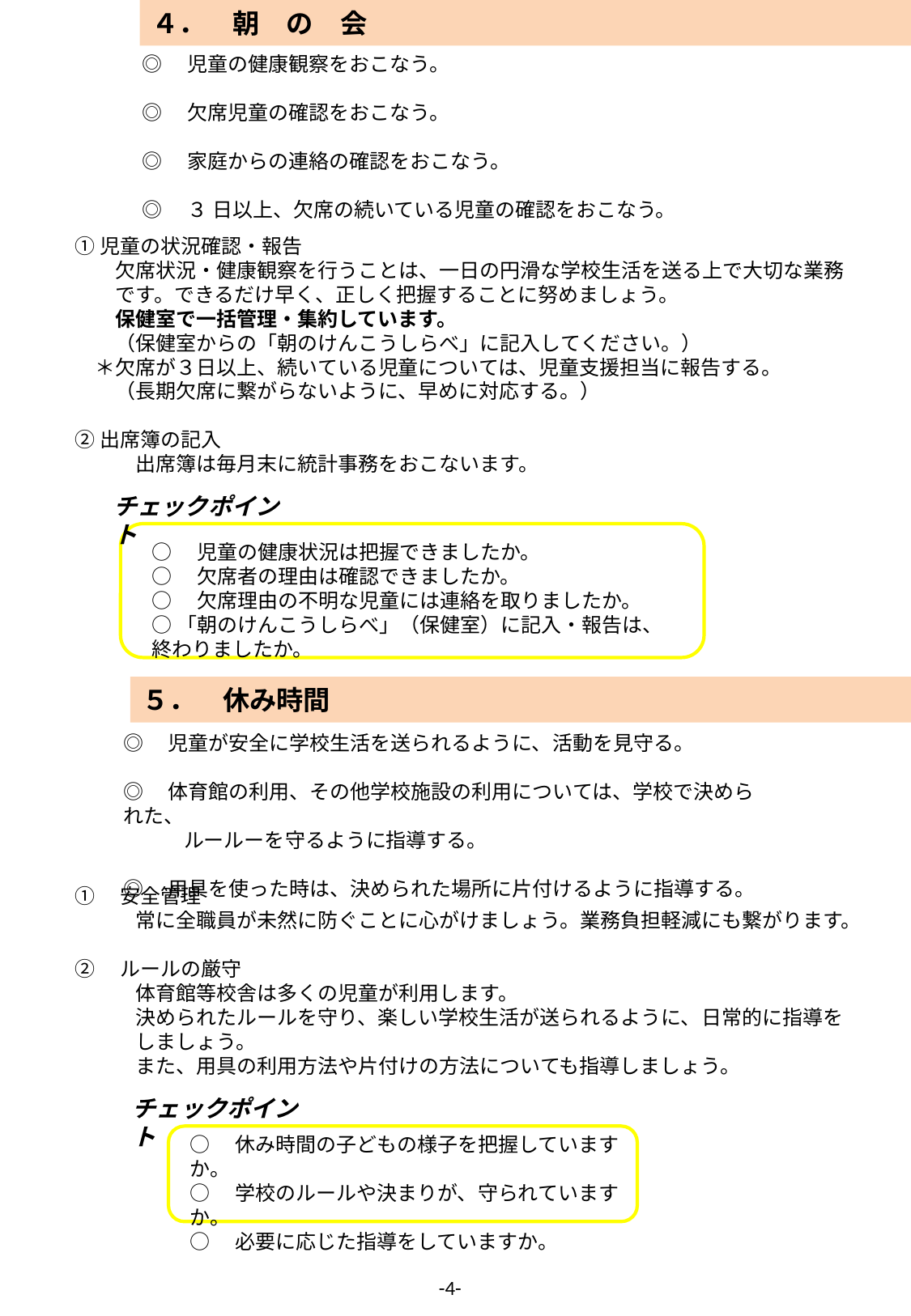

# ４．　朝　の　会
◎　児童の健康観察をおこなう。

◎　欠席児童の確認をおこなう。

◎　家庭からの連絡の確認をおこなう。

◎　３ 日以上、欠席の続いている児童の確認をおこなう。
①児童の状況確認・報告
　　欠席状況・健康観察を行うことは、一日の円滑な学校生活を送る上で大切な業務
　　です。できるだけ早く、正しく把握することに努めましょう。
　　保健室で一括管理・集約しています。
　　（保健室からの「朝のけんこうしらべ」に記入してください。）
　＊欠席が３日以上、続いている児童については、児童支援担当に報告する。
　　（長期欠席に繋がらないように、早めに対応する。）

②出席簿の記入
　　　出席簿は毎月末に統計事務をおこないます。

チェックポイント

○　児童の健康状況は把握できましたか。
○　欠席者の理由は確認できましたか。
○　欠席理由の不明な児童には連絡を取りましたか。
○「朝のけんこうしらべ」（保健室）に記入・報告は、終わりましたか。
５．　休み時間
◎　児童が安全に学校生活を送られるように、活動を見守る。

◎　体育館の利用、その他学校施設の利用については、学校で決められた、
　　　ルールーを守るように指導する。

◎　用具を使った時は、決められた場所に片付けるように指導する。
①　安全管理
　　　常に全職員が未然に防ぐことに心がけましょう。業務負担軽減にも繋がります。

②　ルールの厳守
　　　体育館等校舎は多くの児童が利用します。
　　　決められたルールを守り、楽しい学校生活が送られるように、日常的に指導を
　　　しましょう。
　　　また、用具の利用方法や片付けの方法についても指導しましょう。
チェックポイント

○　休み時間の子どもの様子を把握していますか。
○　学校のルールや決まりが、守られていますか。
○　必要に応じた指導をしていますか。
-4-